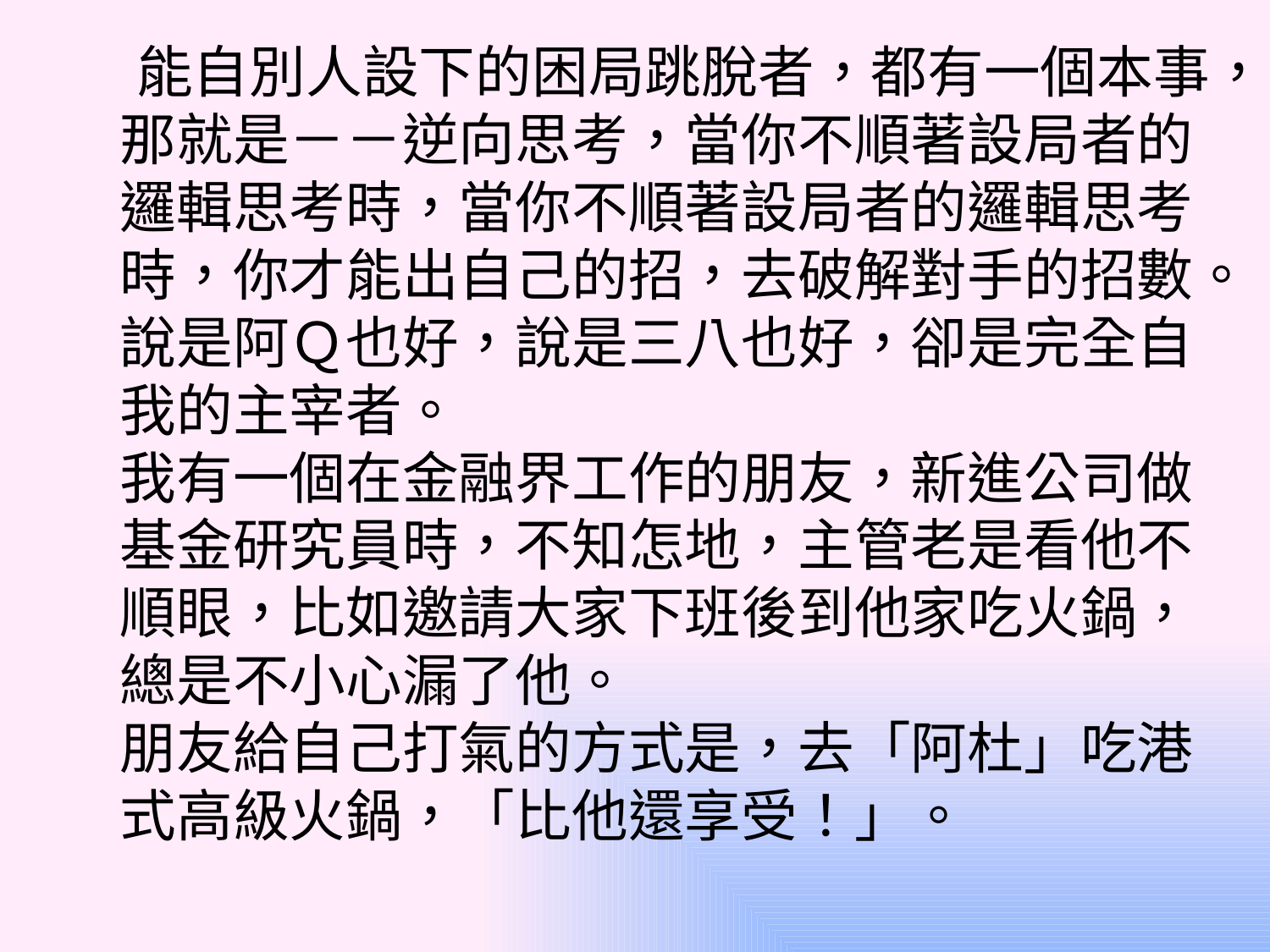

能自別人設下的困局跳脫者，都有一個本事，那就是－－逆向思考，當你不順著設局者的邏輯思考時，當你不順著設局者的邏輯思考時，你才能出自己的招，去破解對手的招數。說是阿Ｑ也好，說是三八也好，卻是完全自我的主宰者。
我有一個在金融界工作的朋友，新進公司做基金研究員時，不知怎地，主管老是看他不順眼，比如邀請大家下班後到他家吃火鍋，總是不小心漏了他。
朋友給自己打氣的方式是，去「阿杜」吃港式高級火鍋，「比他還享受！」。